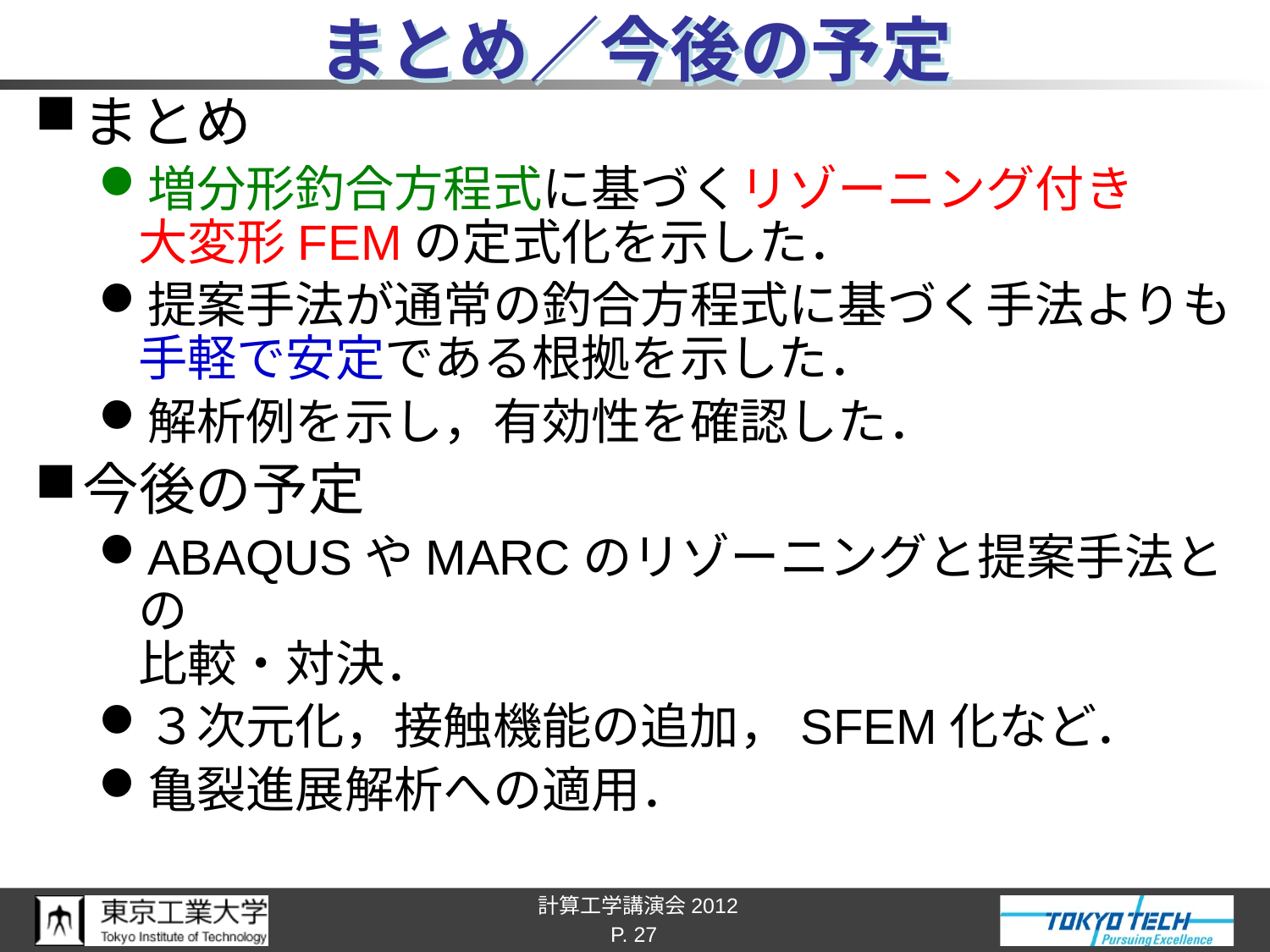

# まとめ／今後の予定
まとめ
増分形釣合方程式に基づくリゾーニング付き
大変形FEMの定式化を示した．
提案手法が通常の釣合方程式に基づく手法よりも
手軽で安定である根拠を示した．
解析例を示し，有効性を確認した．
今後の予定
ABAQUSやMARCのリゾーニングと提案手法との
比較・対決．
３次元化，接触機能の追加，SFEM化など．
亀裂進展解析への適用．
P. 27